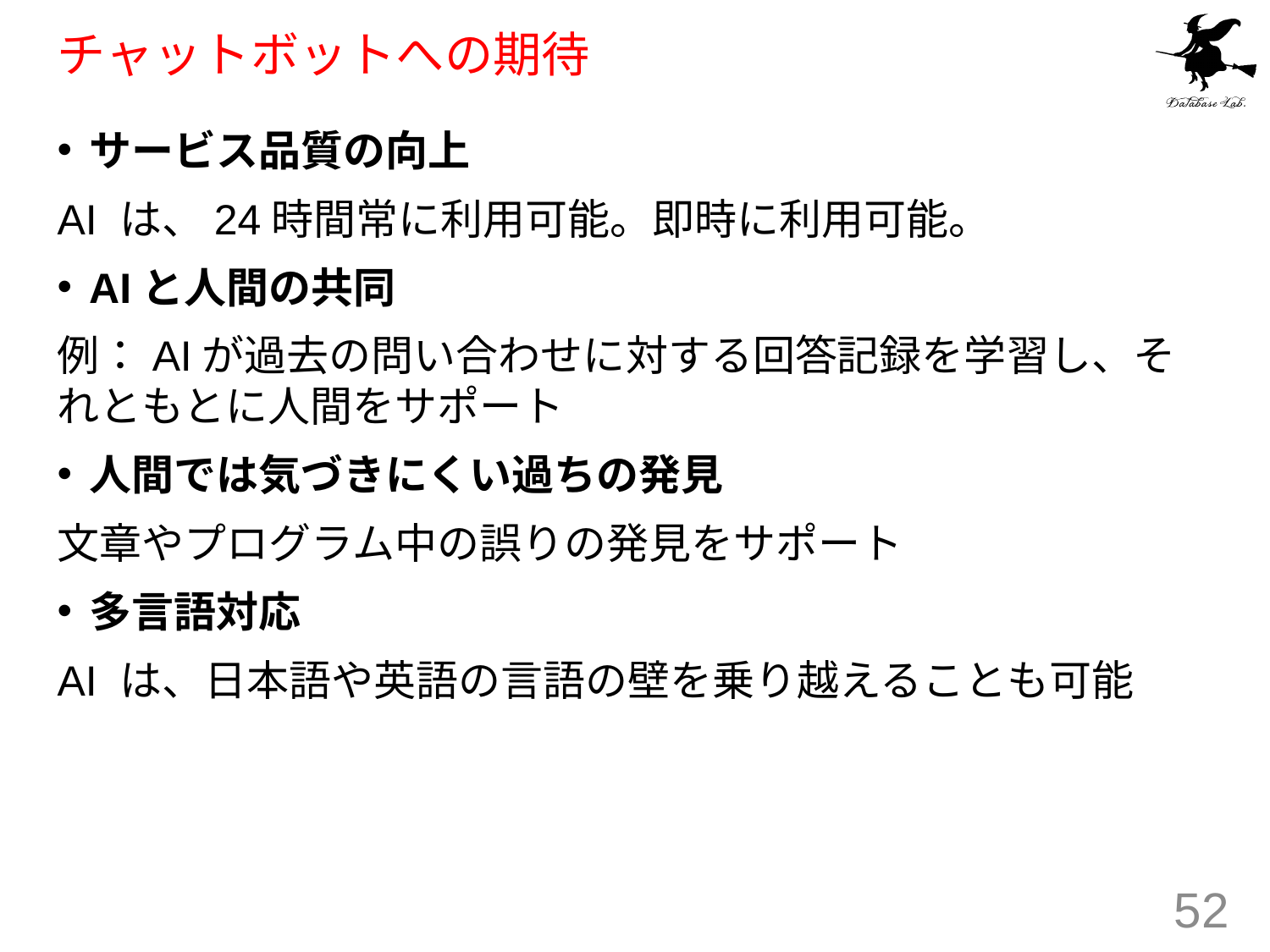

# チャットボットへの期待
サービス品質の向上
AI は、24時間常に利用可能。即時に利用可能。
AIと人間の共同
例：AIが過去の問い合わせに対する回答記録を学習し、それともとに人間をサポート
人間では気づきにくい過ちの発見
文章やプログラム中の誤りの発見をサポート
多言語対応
AI は、日本語や英語の言語の壁を乗り越えることも可能
52